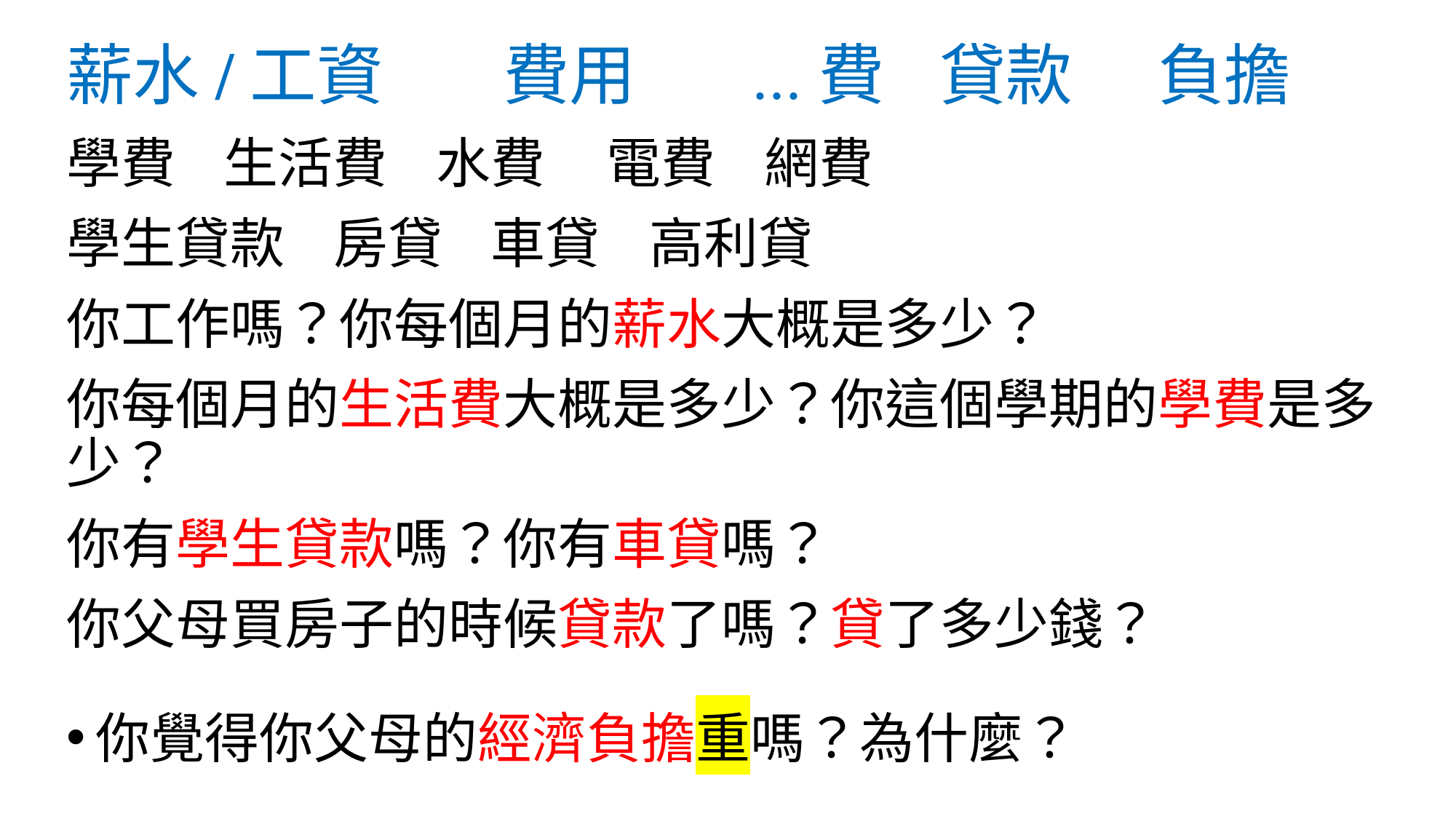

# 薪水/工資 	費用	 ...費	貸款	負擔
學費    生活費    水費     電費    網費
學生貸款    房貸    車貸    高利貸
你工作嗎？你每個月的薪水大概是多少？
你每個月的生活費大概是多少？你這個學期的學費是多少？
你有學生貸款嗎？你有車貸嗎？
你父母買房子的時候貸款了嗎？貸了多少錢？
你覺得你父母的經濟負擔重嗎？為什麼？